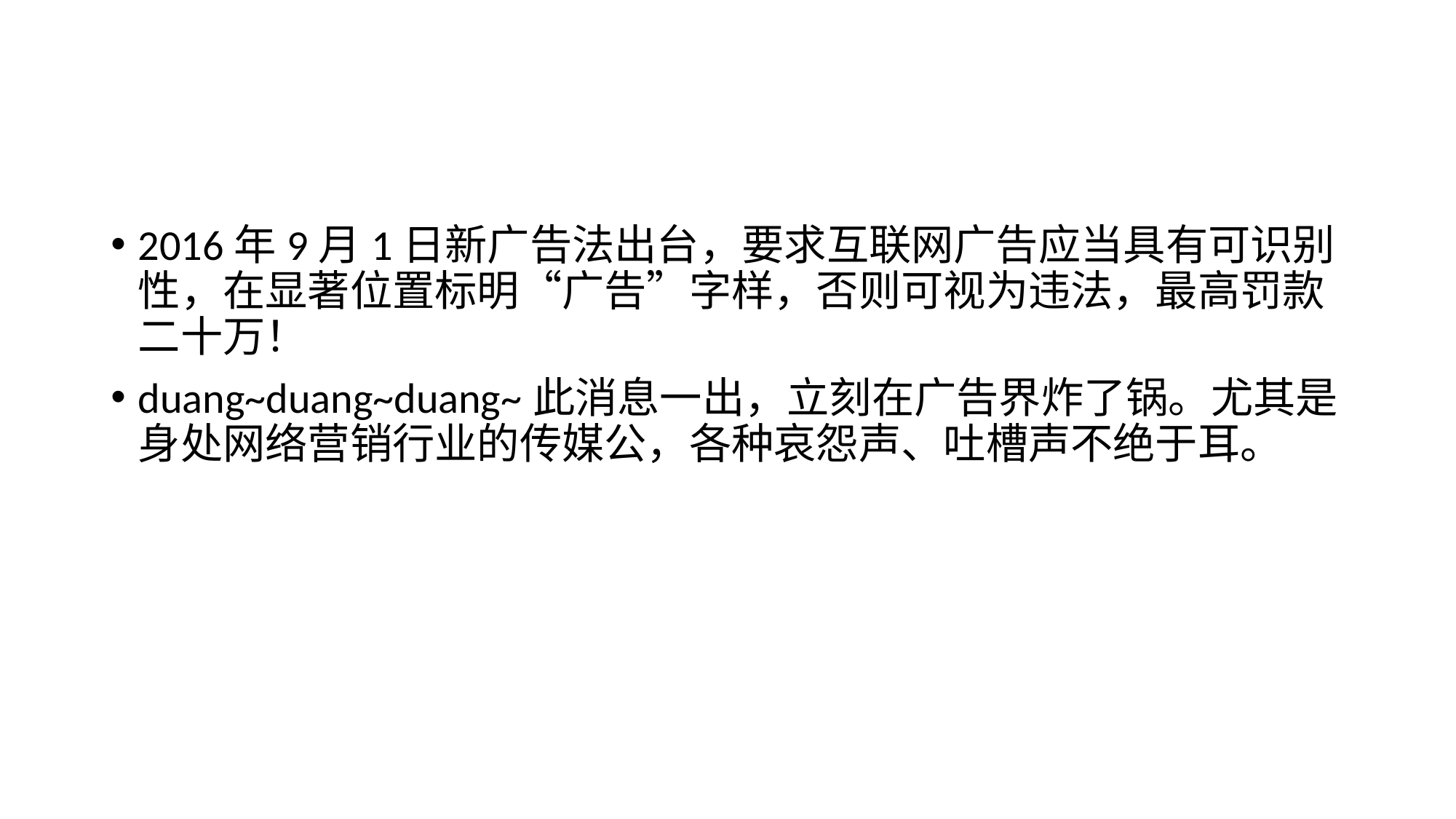

#
2016年9月1日新广告法出台，要求互联网广告应当具有可识别性，在显著位置标明“广告”字样，否则可视为违法，最高罚款二十万！
duang~duang~duang~此消息一出，立刻在广告界炸了锅。尤其是身处网络营销行业的传媒公，各种哀怨声、吐槽声不绝于耳。